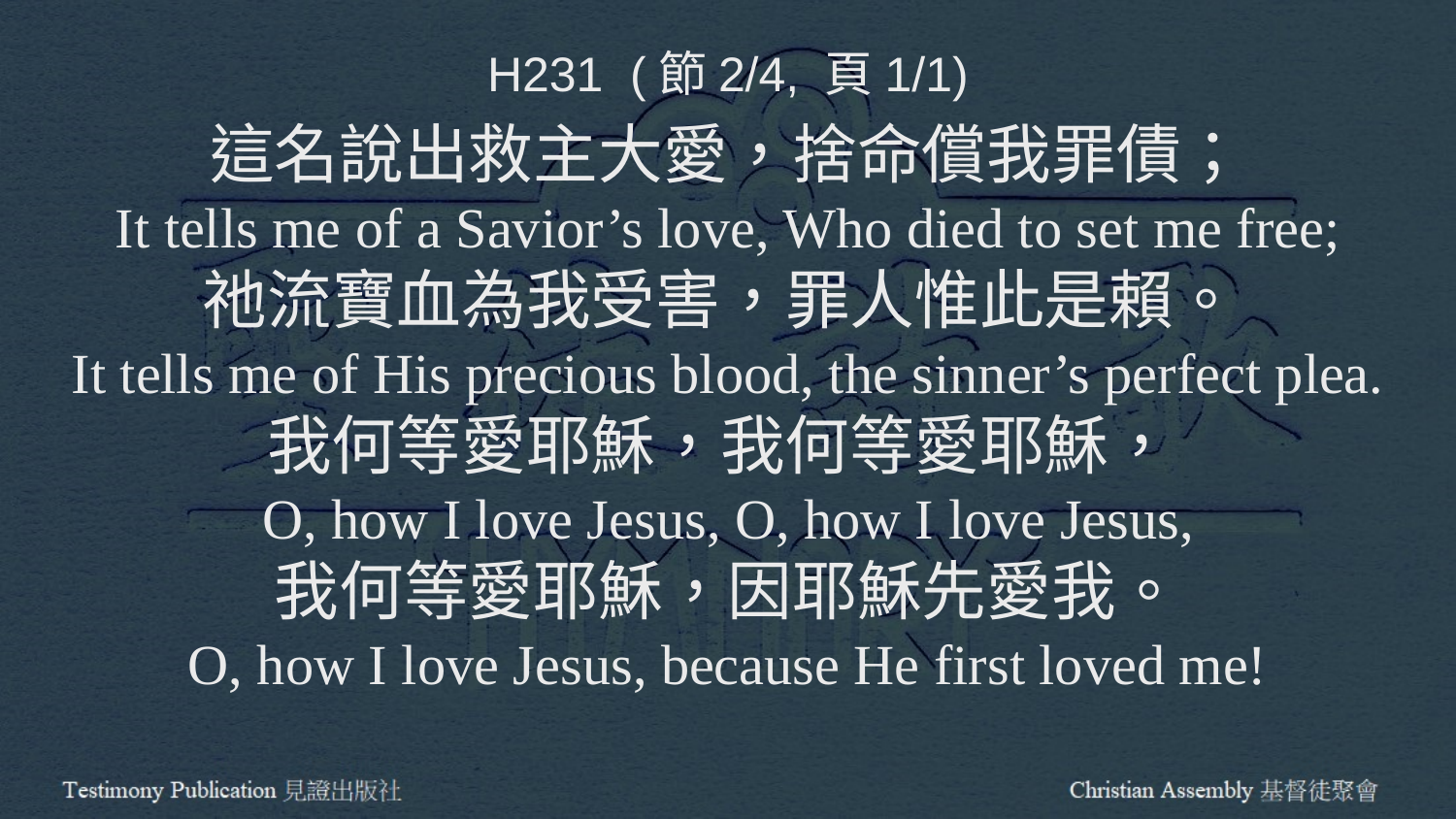

H231  (節2/4, 頁1/1)
這名說出救主大愛，捨命償我罪債；
It tells me of a Savior’s love, Who died to set me free;
祂流寶血為我受害，罪人惟此是賴。
It tells me of His precious blood, the sinner’s perfect plea.
我何等愛耶穌，我何等愛耶穌，
O, how I love Jesus, O, how I love Jesus,
我何等愛耶穌，因耶穌先愛我。
O, how I love Jesus, because He first loved me!